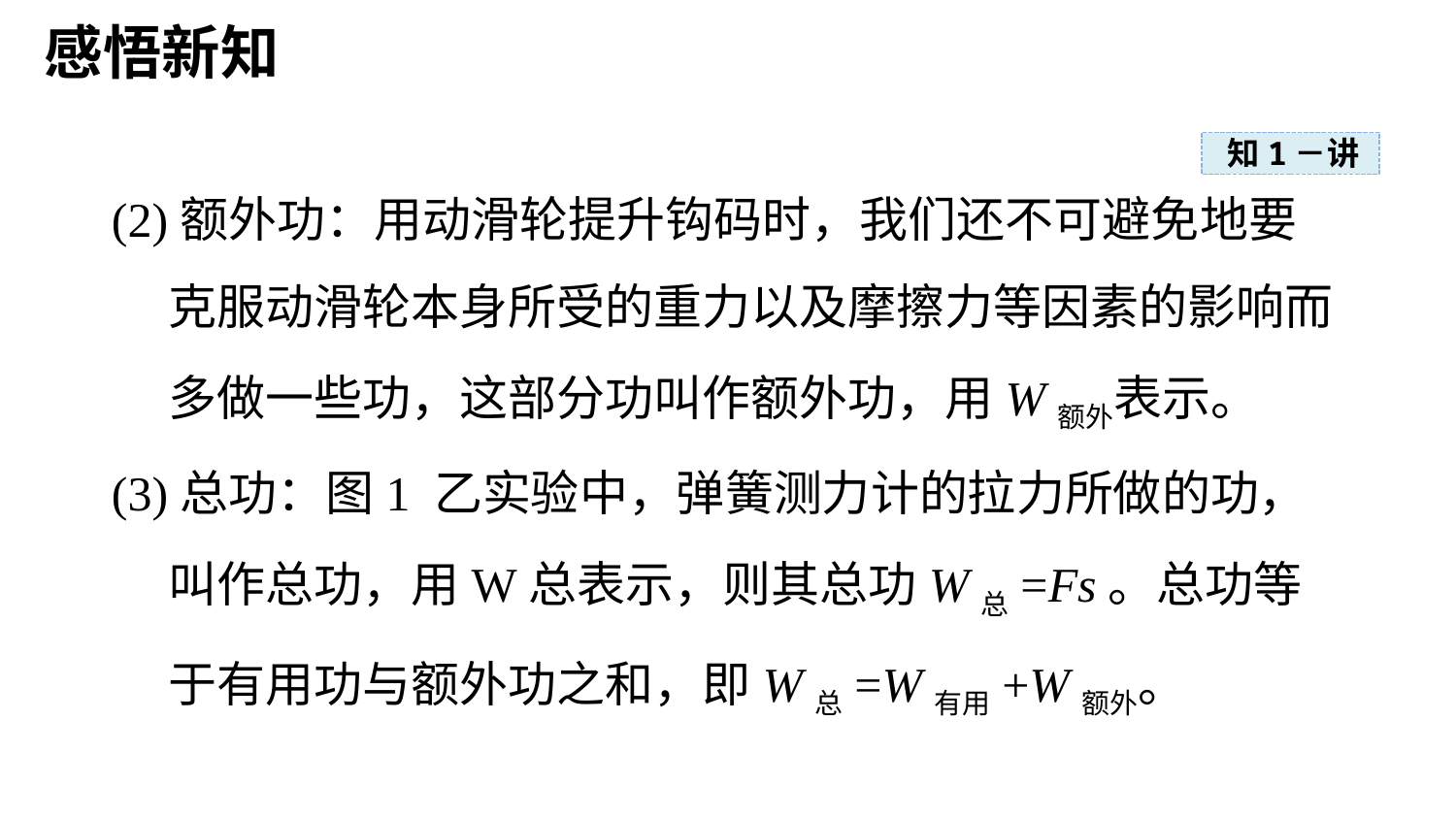

感悟新知
知1－讲

(2)额外功：用动滑轮提升钩码时，我们还不可避免地要克服动滑轮本身所受的重力以及摩擦力等因素的影响而多做一些功，这部分功叫作额外功，用W额外表示。
(3)总功：图1 乙实验中，弹簧测力计的拉力所做的功，叫作总功，用W总表示，则其总功W总=Fs。总功等于有用功与额外功之和，即W总=W有用+W额外。